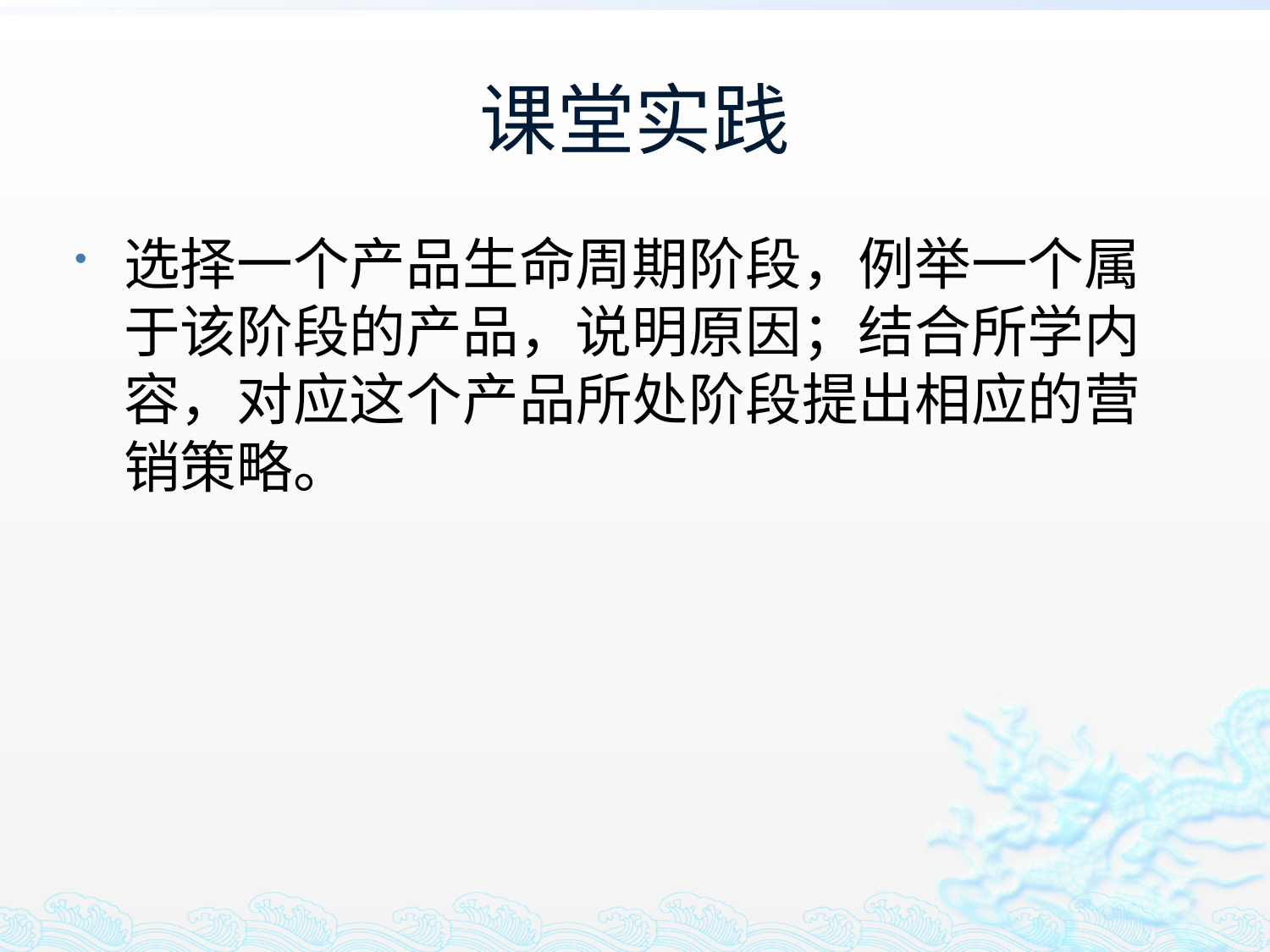

# 课堂实践
选择一个产品生命周期阶段，例举一个属于该阶段的产品，说明原因；结合所学内容，对应这个产品所处阶段提出相应的营销策略。